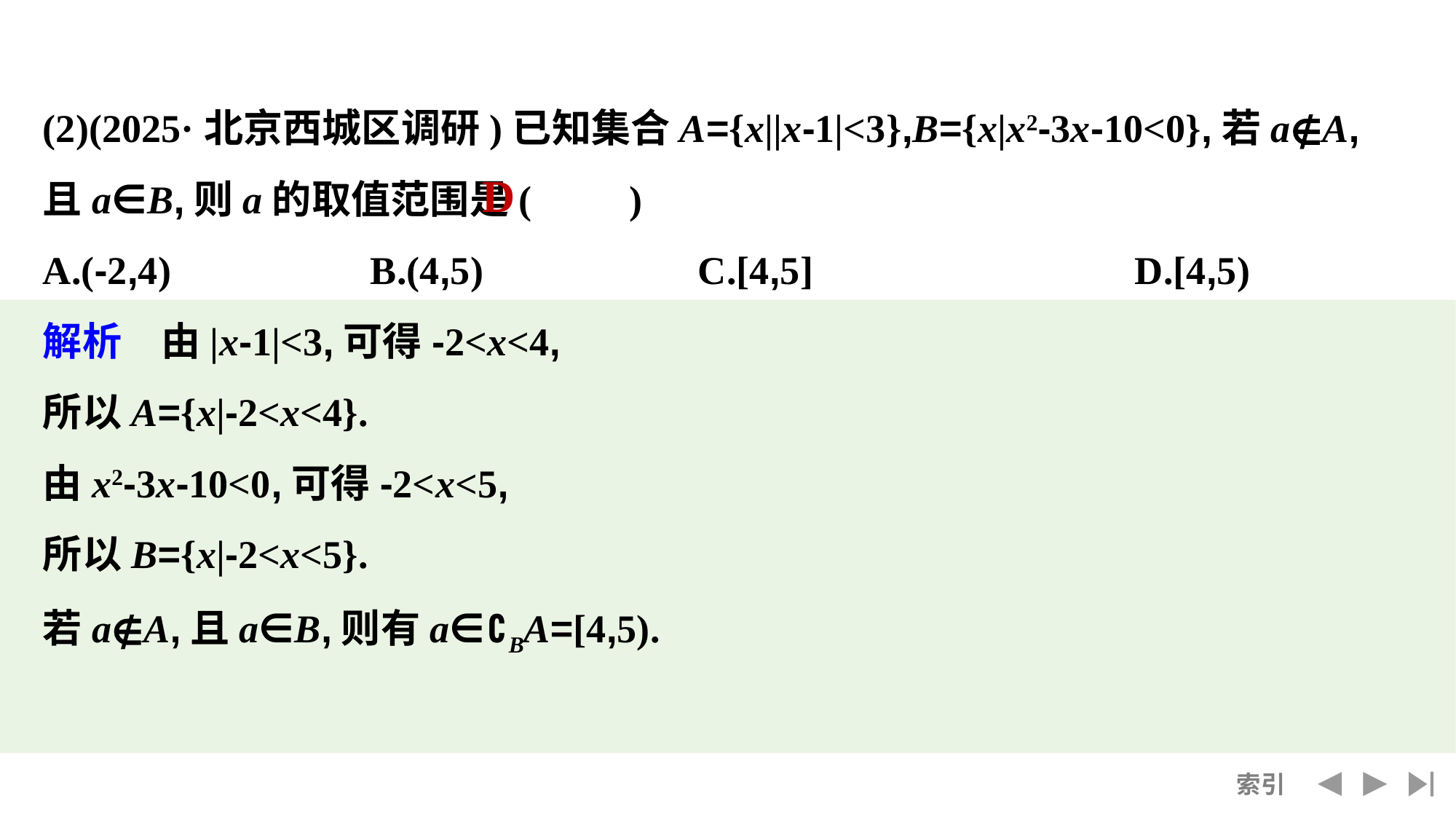

(2)(2025·北京西城区调研)已知集合A={x||x-1|<3},B={x|x2-3x-10<0},若a∉A,且a∈B,则a的取值范围是(　　)
A.(-2,4)		B.(4,5)		C.[4,5]			D.[4,5)
解析　由|x-1|<3,可得-2<x<4,
所以A={x|-2<x<4}.
由x2-3x-10<0,可得-2<x<5,
所以B={x|-2<x<5}.
若a∉A,且a∈B,则有a∈∁BA=[4,5).
D